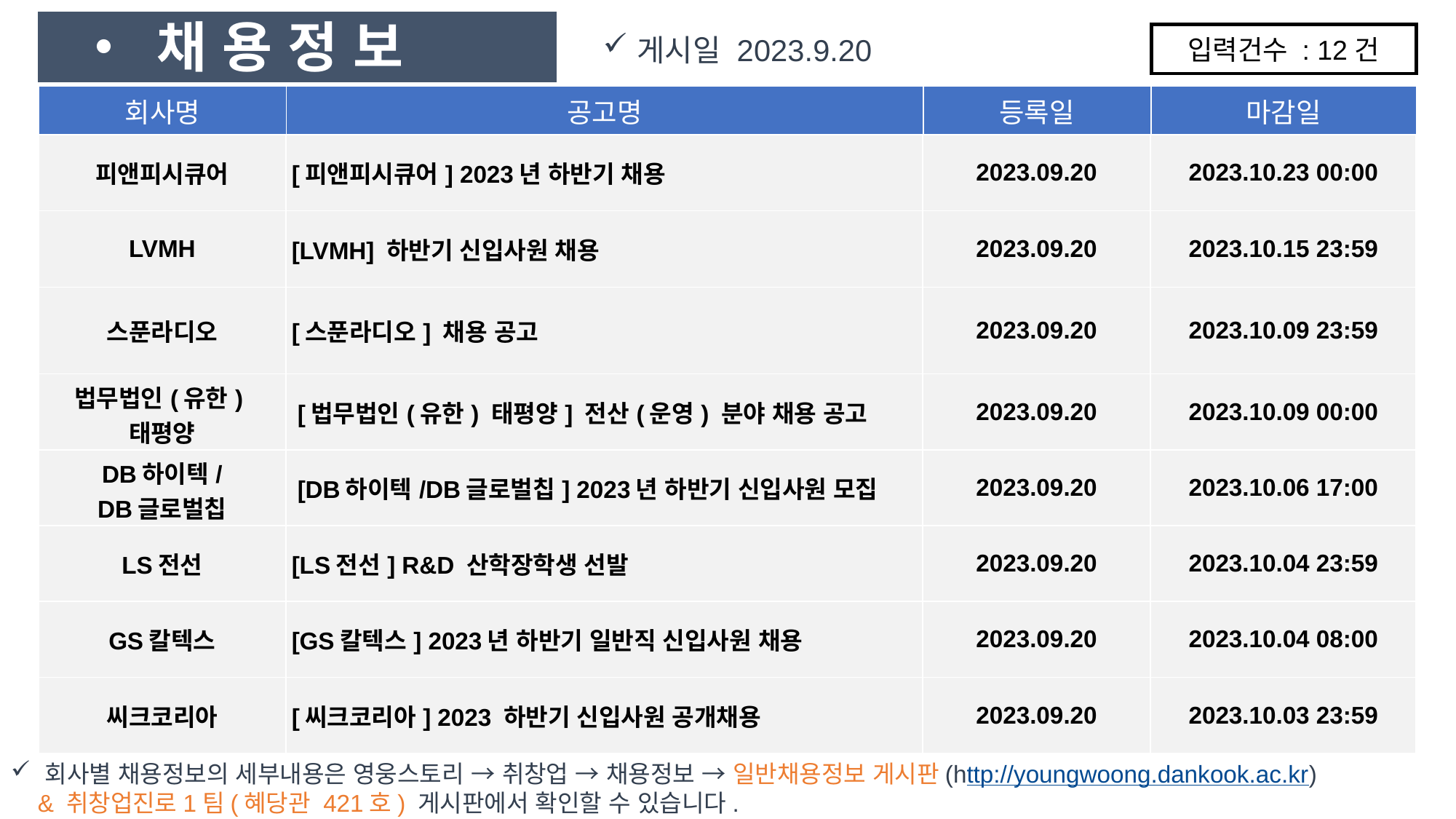

• 채 용 정 보

게시일 2023.9.20
입력건수 : 12건
| 회사명 | 공고명 | 등록일 | 마감일 |
| --- | --- | --- | --- |

| 피앤피시큐어 | [피앤피시큐어] 2023년 하반기 채용 | 2023.09.20 | 2023.10.23 00:00 |
| --- | --- | --- | --- |
| LVMH | [LVMH] 하반기 신입사원 채용 | 2023.09.20 | 2023.10.15 23:59 |
| 스푼라디오 | [스푼라디오] 채용 공고 | 2023.09.20 | 2023.10.09 23:59 |
| 법무법인(유한) 태평양 | [법무법인(유한) 태평양] 전산(운영) 분야 채용 공고 | 2023.09.20 | 2023.10.09 00:00 |
| DB하이텍/ DB글로벌칩 | [DB하이텍/DB글로벌칩] 2023년 하반기 신입사원 모집 | 2023.09.20 | 2023.10.06 17:00 |
| LS전선 | [LS전선] R&D 산학장학생 선발 | 2023.09.20 | 2023.10.04 23:59 |
| GS칼텍스 | [GS칼텍스] 2023년 하반기 일반직 신입사원 채용 | 2023.09.20 | 2023.10.04 08:00 |
| 씨크코리아 | [씨크코리아] 2023 하반기 신입사원 공개채용 | 2023.09.20 | 2023.10.03 23:59 |

회사별 채용정보의 세부내용은 영웅스토리 → 취창업 → 채용정보 → 일반채용정보 게시판(http://youngwoong.dankook.ac.kr)
    & 취창업진로1팀(혜당관 421호) 게시판에서 확인할 수 있습니다.